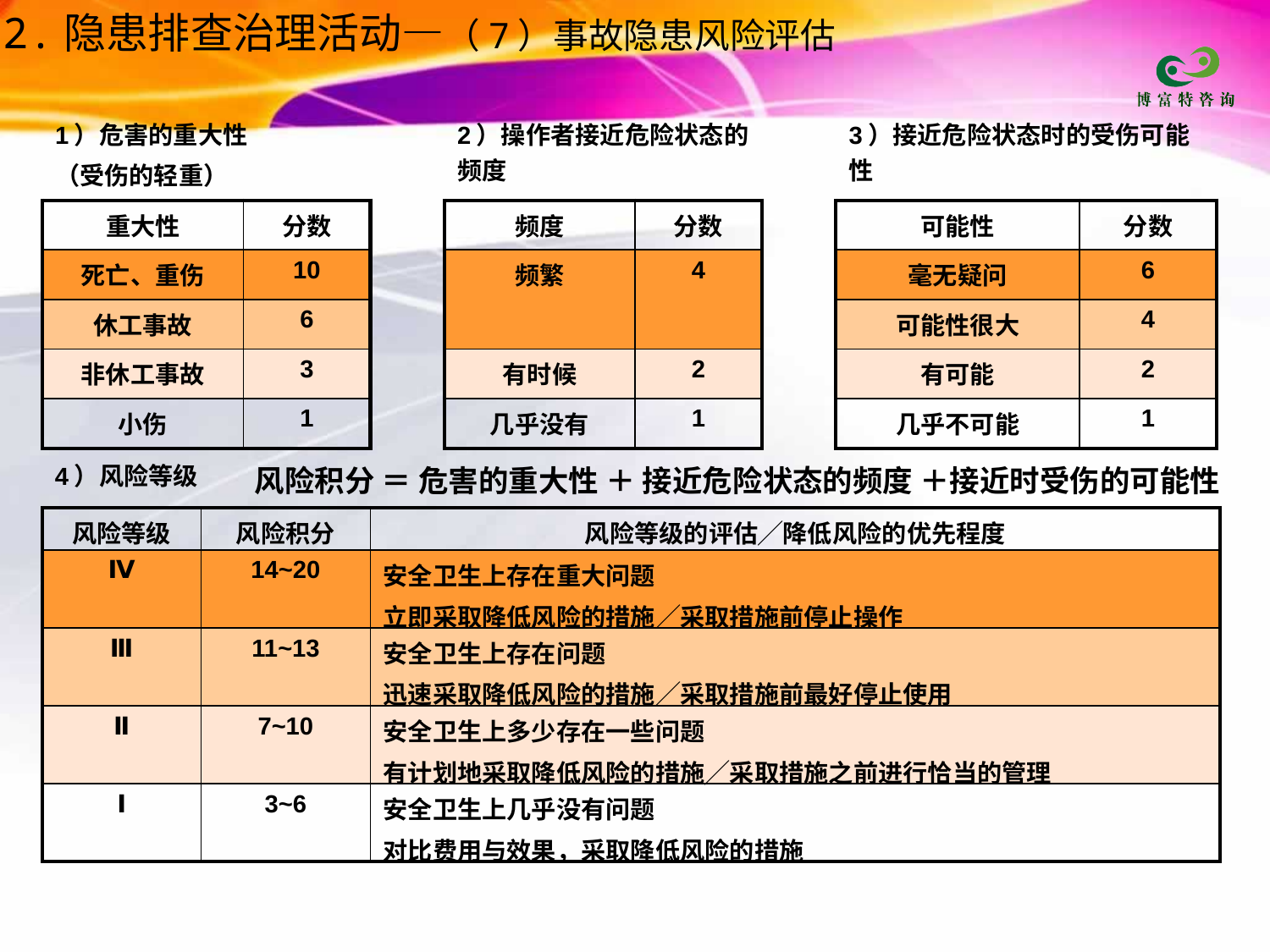

2.隐患排查治理活动—（7）事故隐患风险评估
| 1）危害的重大性 （受伤的轻重） |  |  | 2）操作者接近危险状态的频度 |  |  | 3）接近危险状态时的受伤可能性 |  |
| --- | --- | --- | --- | --- | --- | --- | --- |
| 重大性 | 分数 |  | 频度 | 分数 |  | 可能性 | 分数 |
| 死亡、重伤 | 10 |  | 频繁 | 4 |  | 毫无疑问 | 6 |
| 休工事故 | 6 |  |  |  |  | 可能性很大 | 4 |
| 非休工事故 | 3 |  | 有时候 | 2 |  | 有可能 | 2 |
| 小伤 | 1 |  | 几乎没有 | 1 |  | 几乎不可能 | 1 |
4）风险等级
风险积分 ＝ 危害的重大性 ＋ 接近危险状态的频度 ＋接近时受伤的可能性
| 风险等级 | 风险积分 | 风险等级的评估╱降低风险的优先程度 |
| --- | --- | --- |
| Ⅳ | 14~20 | 安全卫生上存在重大问题 立即采取降低风险的措施╱采取措施前停止操作 |
| Ⅲ | 11~13 | 安全卫生上存在问题 迅速采取降低风险的措施╱采取措施前最好停止使用 |
| Ⅱ | 7~10 | 安全卫生上多少存在一些问题 有计划地采取降低风险的措施╱采取措施之前进行恰当的管理 |
| Ⅰ | 3~6 | 安全卫生上几乎没有问题 对比费用与效果，采取降低风险的措施 |